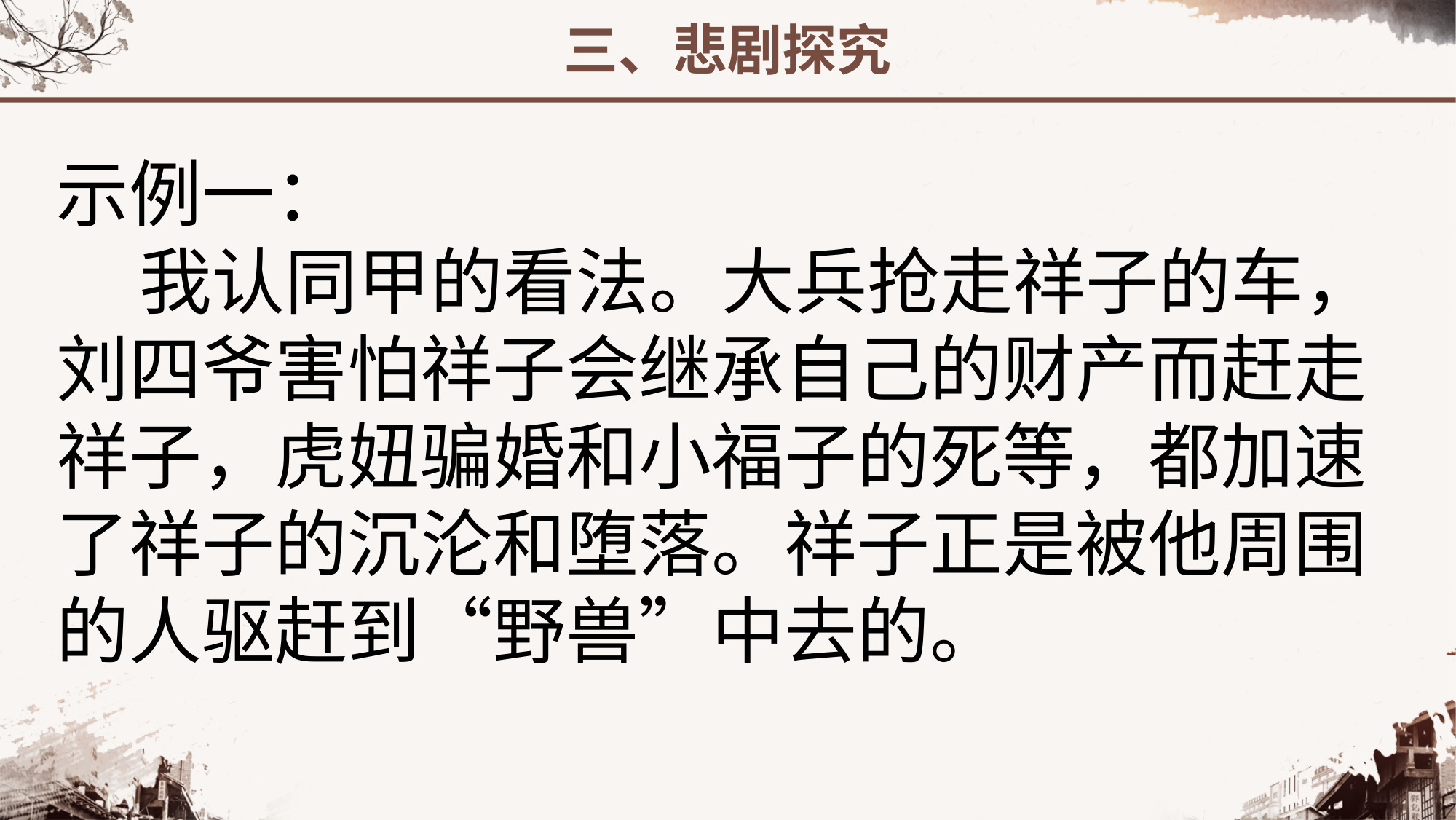

三、悲剧探究

示例一：
    我认同甲的看法。大兵抢走祥子的车，刘四爷害怕祥子会继承自己的财产而赶走祥子，虎妞骗婚和小福子的死等，都加速了祥子的沉沦和堕落。祥子正是被他周围的人驱赶到“野兽”中去的。